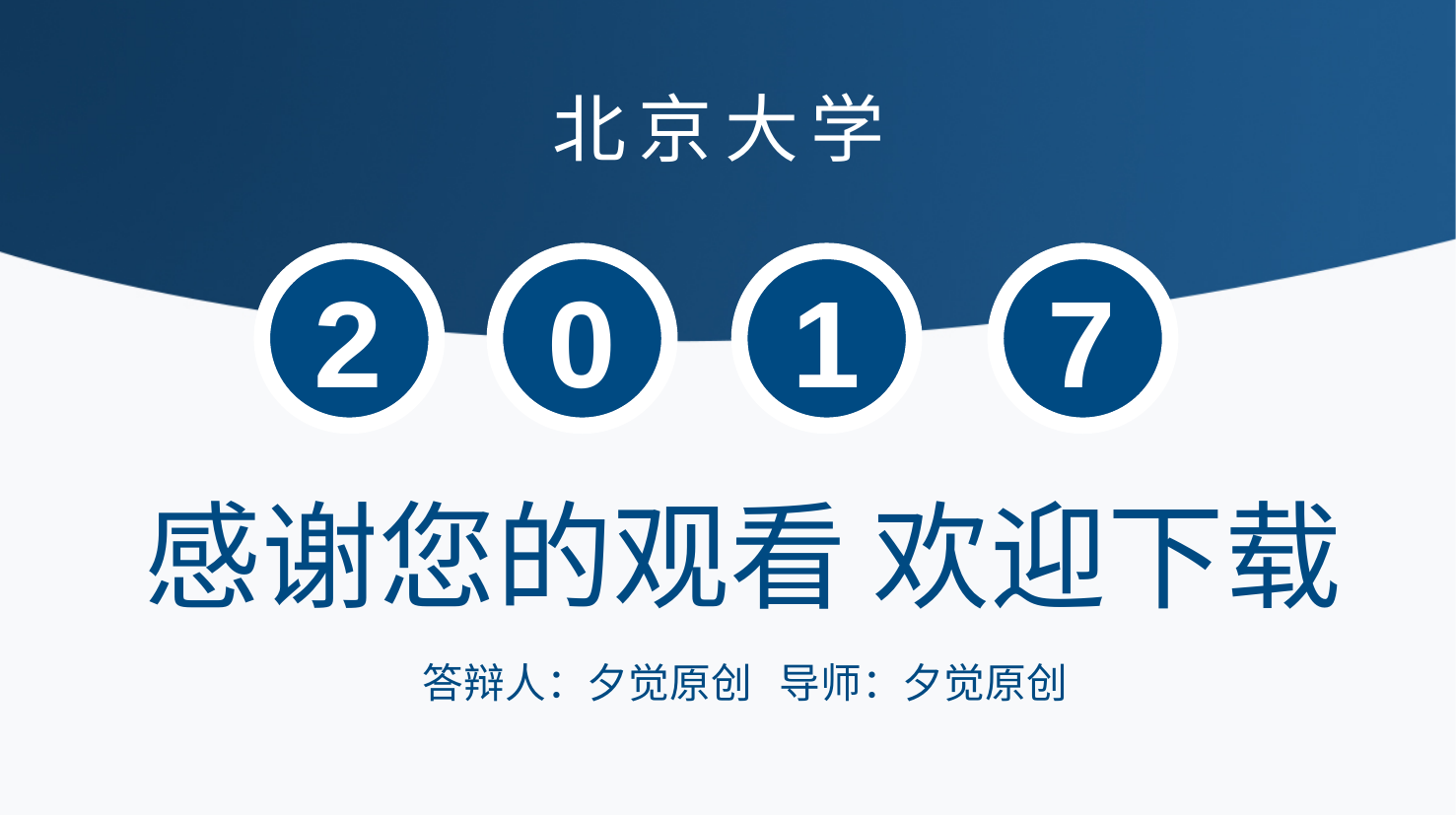

北京大学

2
0
1
7
感谢您的观看 欢迎下载
答辩人：夕觉原创   导师：夕觉原创